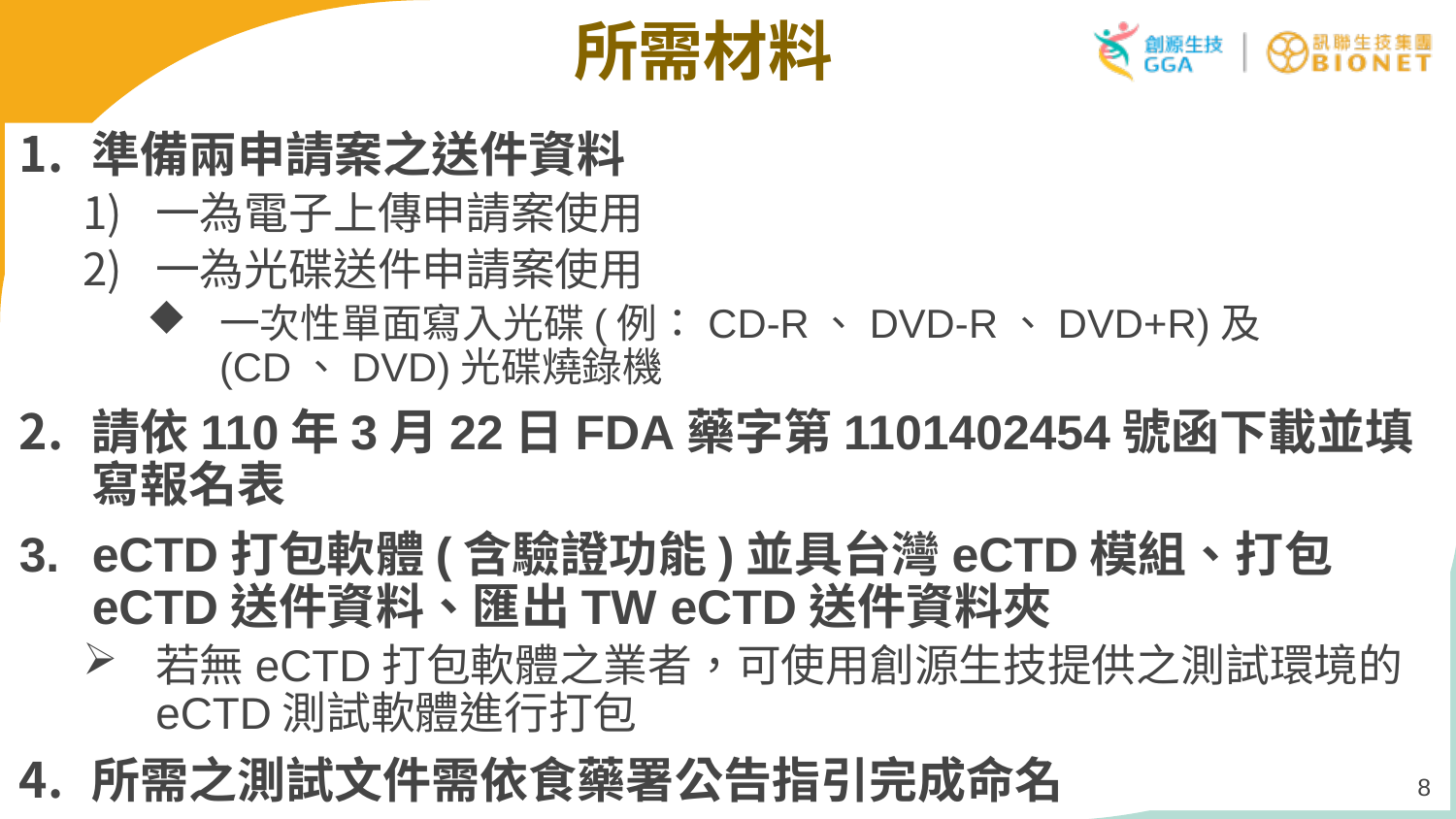

# 所需材料
準備兩申請案之送件資料
一為電子上傳申請案使用
一為光碟送件申請案使用
一次性單面寫入光碟(例：CD-R、DVD-R、DVD+R)及(CD、DVD)光碟燒錄機
請依110年3月22日FDA藥字第1101402454號函下載並填寫報名表
eCTD打包軟體(含驗證功能)並具台灣eCTD模組、打包eCTD送件資料、匯出TW eCTD送件資料夾
若無eCTD打包軟體之業者，可使用創源生技提供之測試環境的eCTD測試軟體進行打包
所需之測試文件需依食藥署公告指引完成命名
8